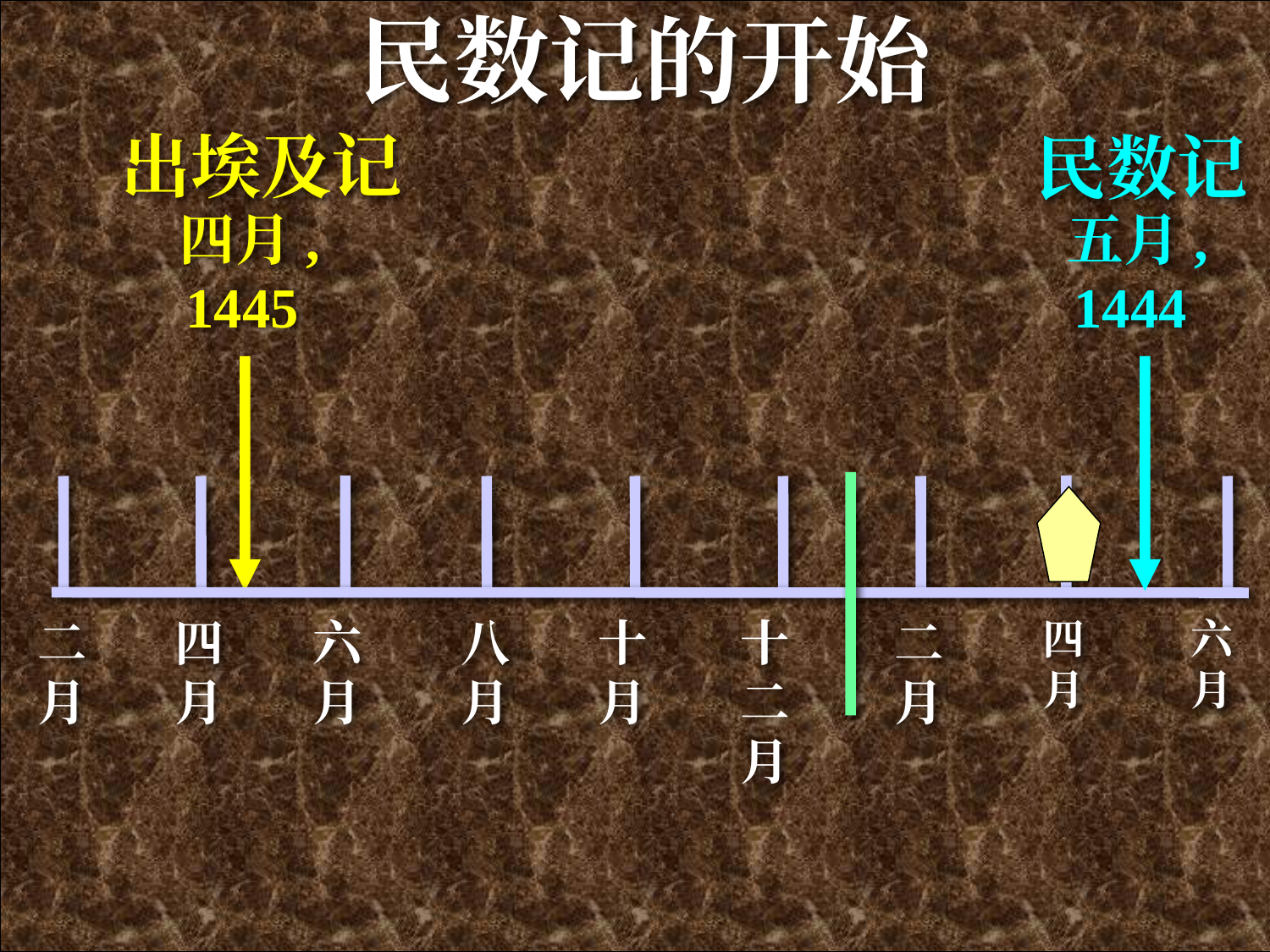

民数记的开始
出埃及记
民数记
四月, 1445
五月, 1444

二月
四月
六月
八月
十月
十二月
二月
四月
六月